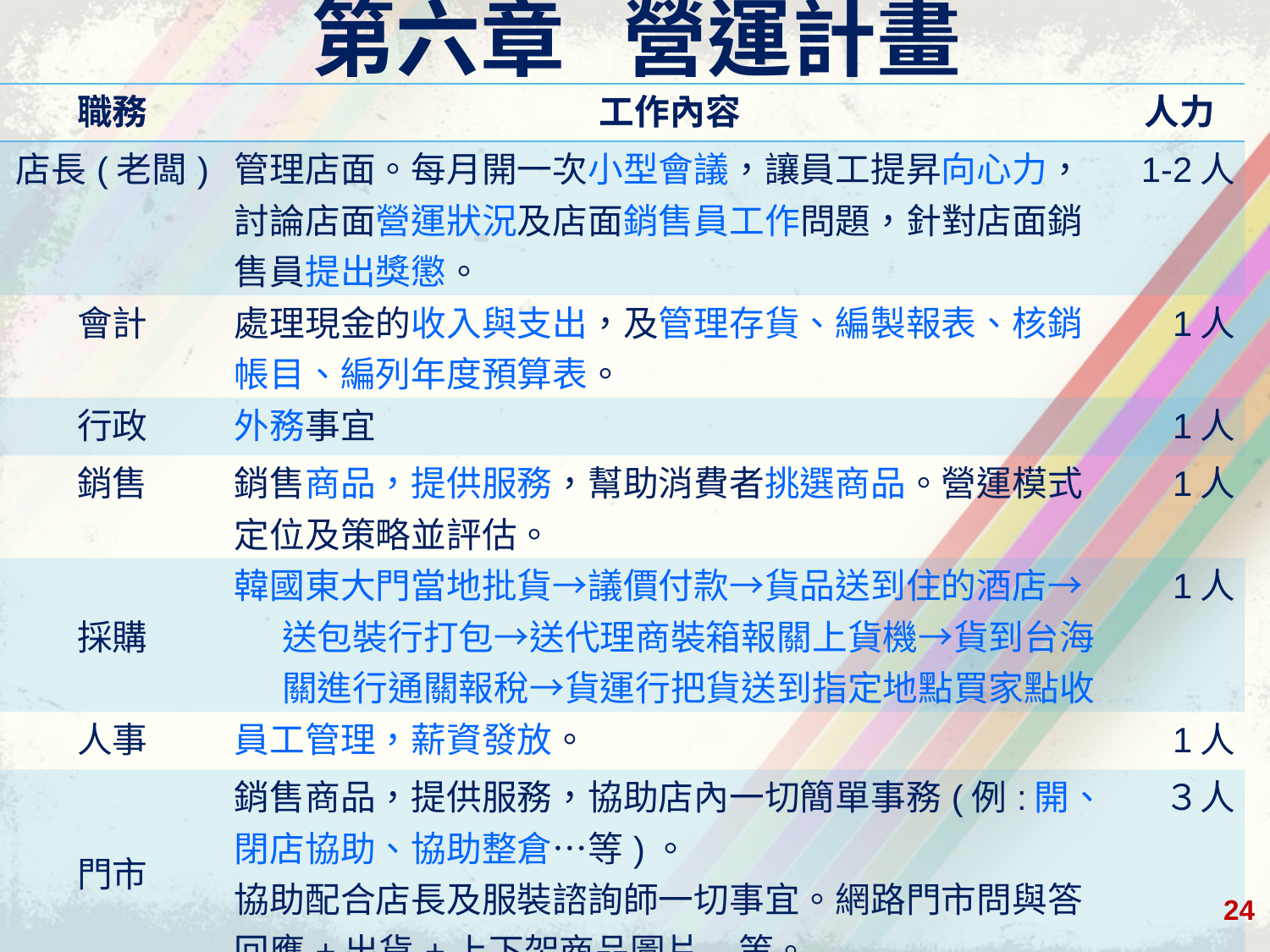

# 第六章   營運計畫
| 職務 | 工作內容 | 人力 |
| --- | --- | --- |
| 店長(老闆) | 管理店面。每月開一次小型會議，讓員工提昇向心力，討論店面營運狀況及店面銷售員工作問題，針對店面銷售員提出獎懲。 | 1-2人 |
| 會計 | 處理現金的收入與支出，及管理存貨、編製報表、核銷帳目、編列年度預算表。 | 1人 |
| 行政 | 外務事宜 | 1人 |
| 銷售 | 銷售商品，提供服務，幫助消費者挑選商品。營運模式定位及策略並評估。 | 1人 |
| 採購 | 韓國東大門當地批貨→議價付款→貨品送到住的酒店→送包裝行打包→送代理商裝箱報關上貨機→貨到台海關進行通關報稅→貨運行把貨送到指定地點買家點收 | 1人 |
| 人事 | 員工管理，薪資發放。 | 1人 |
| 門市 | 銷售商品，提供服務，協助店內一切簡單事務(例:開、閉店協助、協助整倉…等)。 協助配合店長及服裝諮詢師一切事宜。網路門市問與答回應+出貨+上下架商品圖片..等。 | ３人 |
| 倉管 | 進貨、出貨、存貨、盤點。 | １人 |
24